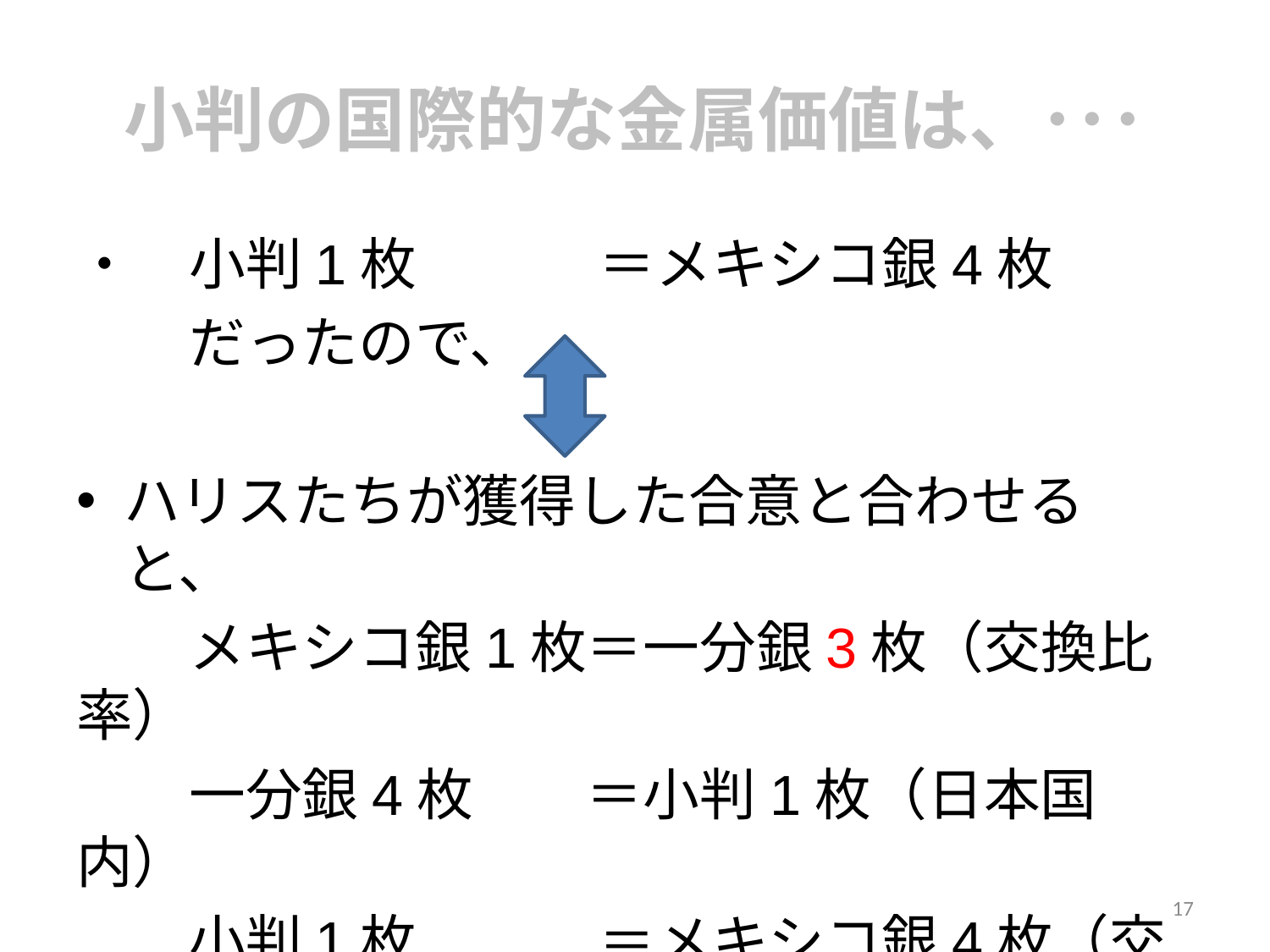

# 小判の国際的な金属価値は、･･･
・　小判1枚　　　 ＝メキシコ銀4枚
　　だったので、

ハリスたちが獲得した合意と合わせると、
　　メキシコ銀1枚＝一分銀3枚（交換比率）
　　一分銀4枚　　＝小判1枚（日本国内）
　　小判1枚　　　 ＝メキシコ銀4枚（交換比率）

17